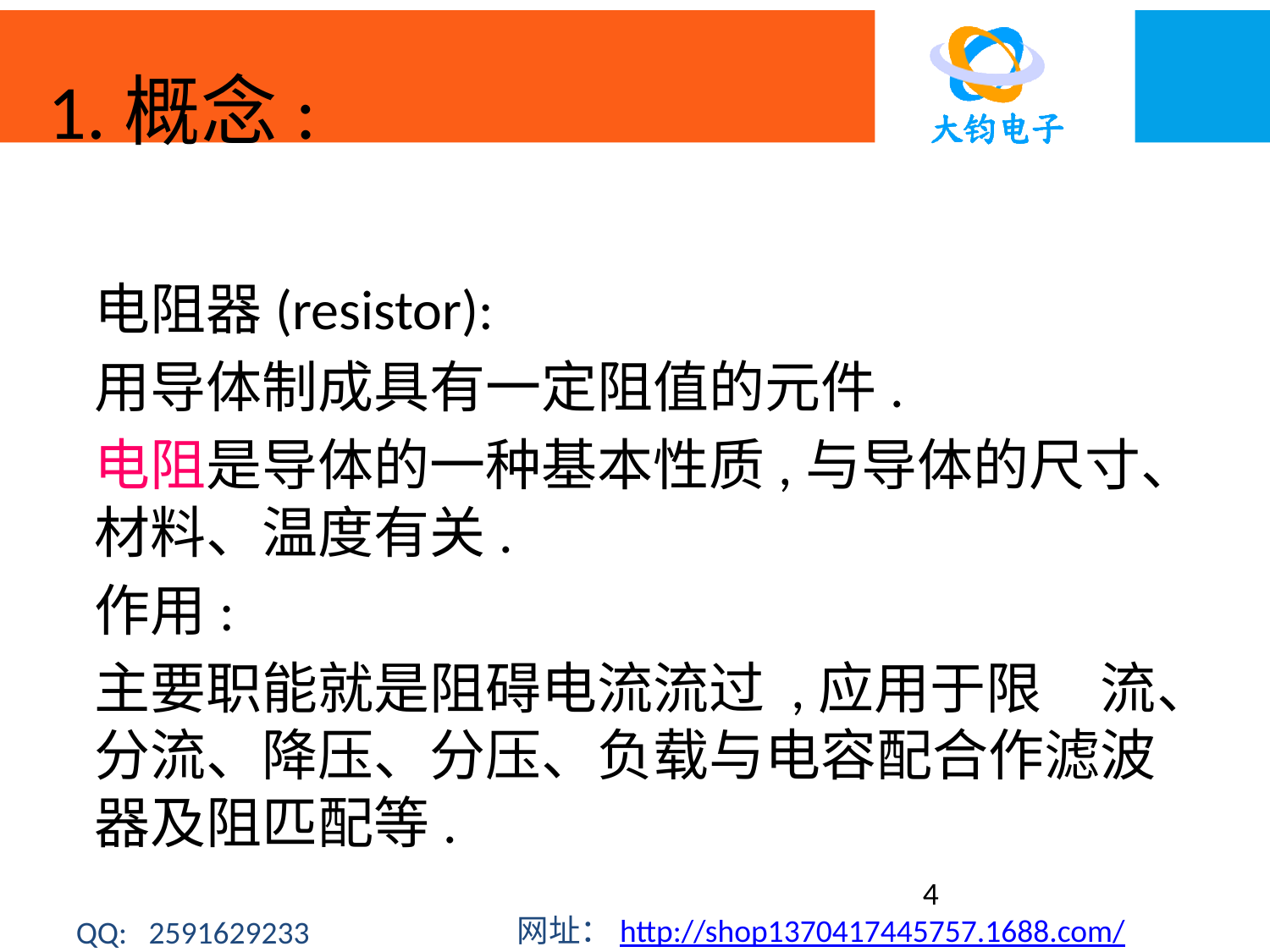

1.概念:

	电阻器(resistor):
		用导体制成具有一定阻值的元件.
		电阻是导体的一种基本性质,与导体的尺寸、材料、温度有关.
	作用:
		主要职能就是阻碍电流流过 ,应用于限	流、分流、降压、分压、负载与电容配合作滤波器及阻匹配等.

4